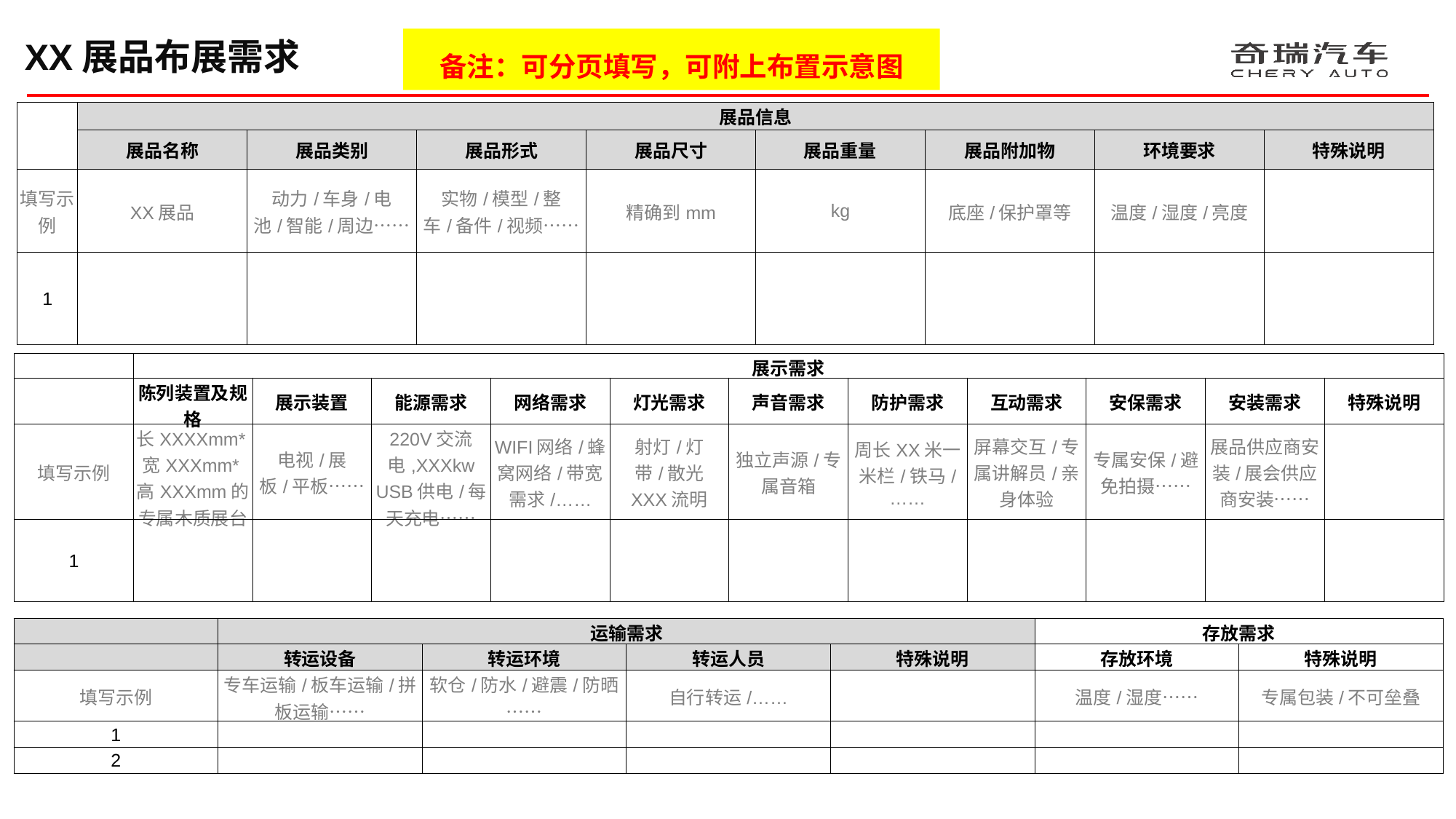

XX展品布展需求
备注：可分页填写，可附上布置示意图
|  | 展品信息 |  |  |  |  |  |  |  |
| --- | --- | --- | --- | --- | --- | --- | --- | --- |
|  | 展品名称 | 展品类别 | 展品形式 | 展品尺寸 | 展品重量 | 展品附加物 | 环境要求 | 特殊说明 |
| 填写示例 | XX展品 | 动力/车身/电池/智能/周边…… | 实物/模型/整车/备件/视频…… | 精确到mm | kg | 底座/保护罩等 | 温度/湿度/亮度 |  |
| 1 |  |  |  |  |  |  |  |  |
|  | 展示需求 |  |  |  |  |  |  |  |  |  |  |
| --- | --- | --- | --- | --- | --- | --- | --- | --- | --- | --- | --- |
|  | 陈列装置及规格 | 展示装置 | 能源需求 | 网络需求 | 灯光需求 | 声音需求 | 防护需求 | 互动需求 | 安保需求 | 安装需求 | 特殊说明 |
| 填写示例 | 长XXXXmm\*宽XXXmm\*高XXXmm的专属木质展台 | 电视/展板/平板…… | 220V交流电,XXXkw USB供电/每天充电…… | WIFI网络/蜂窝网络/带宽需求/…… | 射灯/灯带/散光 XXX流明 | 独立声源/专属音箱 | 周长XX米一米栏/铁马/…… | 屏幕交互/专属讲解员/亲身体验 | 专属安保/避免拍摄…… | 展品供应商安装/展会供应商安装…… |  |
| 1 |  |  |  |  |  |  |  |  |  |  |  |
|  | 运输需求 |  |  |  | 存放需求 |  |
| --- | --- | --- | --- | --- | --- | --- |
|  | 转运设备 | 转运环境 | 转运人员 | 特殊说明 | 存放环境 | 特殊说明 |
| 填写示例 | 专车运输/板车运输/拼板运输…… | 软仓/防水/避震/防晒…… | 自行转运/…… |  | 温度/湿度…… | 专属包装/不可垒叠 |
| 1 |  |  |  |  |  |  |
| 2 |  |  |  |  |  |  |